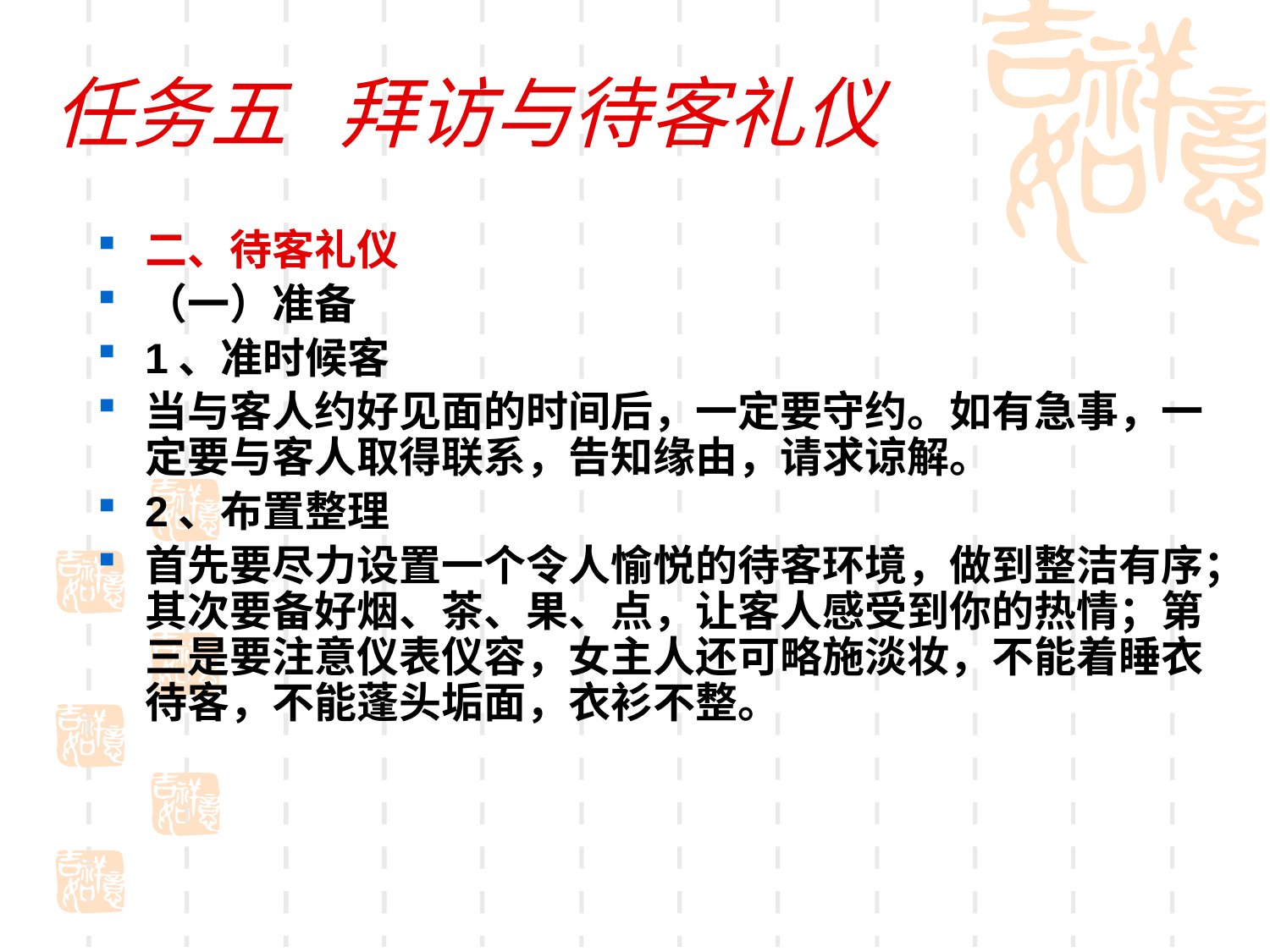

# 任务五   拜访与待客礼仪
二、待客礼仪
（一）准备
1、准时候客
当与客人约好见面的时间后，一定要守约。如有急事，一定要与客人取得联系，告知缘由，请求谅解。
2、布置整理
首先要尽力设置一个令人愉悦的待客环境，做到整洁有序；其次要备好烟、茶、果、点，让客人感受到你的热情；第三是要注意仪表仪容，女主人还可略施淡妆，不能着睡衣待客，不能蓬头垢面，衣衫不整。